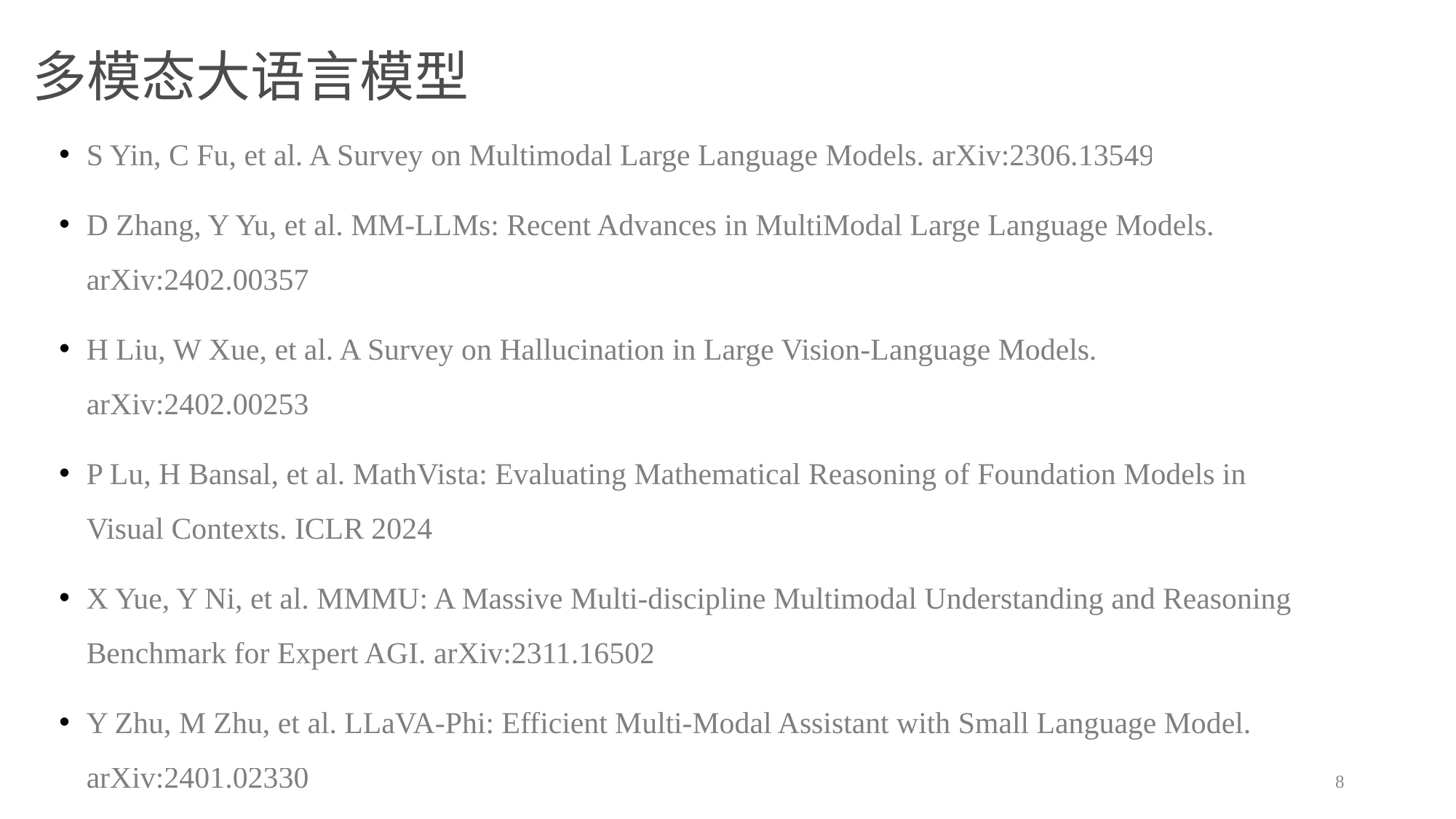

# 多模态大语言模型
S Yin, C Fu, et al. A Survey on Multimodal Large Language Models. arXiv:2306.13549
D Zhang, Y Yu, et al. MM-LLMs: Recent Advances in MultiModal Large Language Models. arXiv:2402.00357
H Liu, W Xue, et al. A Survey on Hallucination in Large Vision-Language Models. arXiv:2402.00253
P Lu, H Bansal, et al. MathVista: Evaluating Mathematical Reasoning of Foundation Models in Visual Contexts. ICLR 2024
X Yue, Y Ni, et al. MMMU: A Massive Multi-discipline Multimodal Understanding and Reasoning Benchmark for Expert AGI. arXiv:2311.16502
Y Zhu, M Zhu, et al. LLaVA-Phi: Efficient Multi-Modal Assistant with Small Language Model. arXiv:2401.02330
8